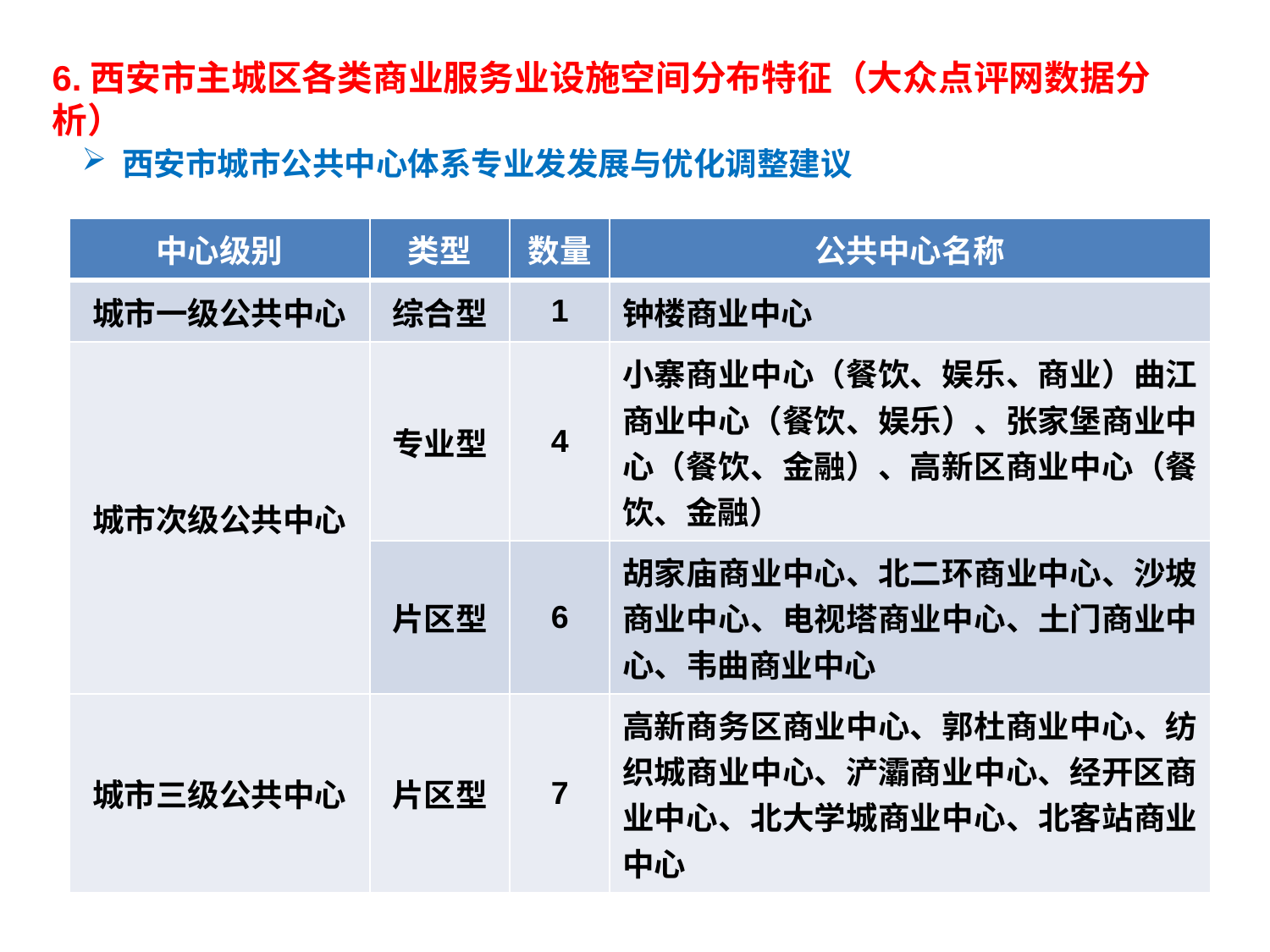

6.西安市主城区各类商业服务业设施空间分布特征（大众点评网数据分析）
 西安市城市公共中心体系专业发发展与优化调整建议
| 中心级别 | 类型 | 数量 | 公共中心名称 |
| --- | --- | --- | --- |
| 城市一级公共中心 | 综合型 | 1 | 钟楼商业中心 |
| 城市次级公共中心 | 专业型 | 4 | 小寨商业中心（餐饮、娱乐、商业）曲江商业中心（餐饮、娱乐）、张家堡商业中心（餐饮、金融）、高新区商业中心（餐饮、金融） |
|  | 片区型 | 6 | 胡家庙商业中心、北二环商业中心、沙坡商业中心、电视塔商业中心、土门商业中心、韦曲商业中心 |
| 城市三级公共中心 | 片区型 | 7 | 高新商务区商业中心、郭杜商业中心、纺织城商业中心、浐灞商业中心、经开区商业中心、北大学城商业中心、北客站商业中心 |